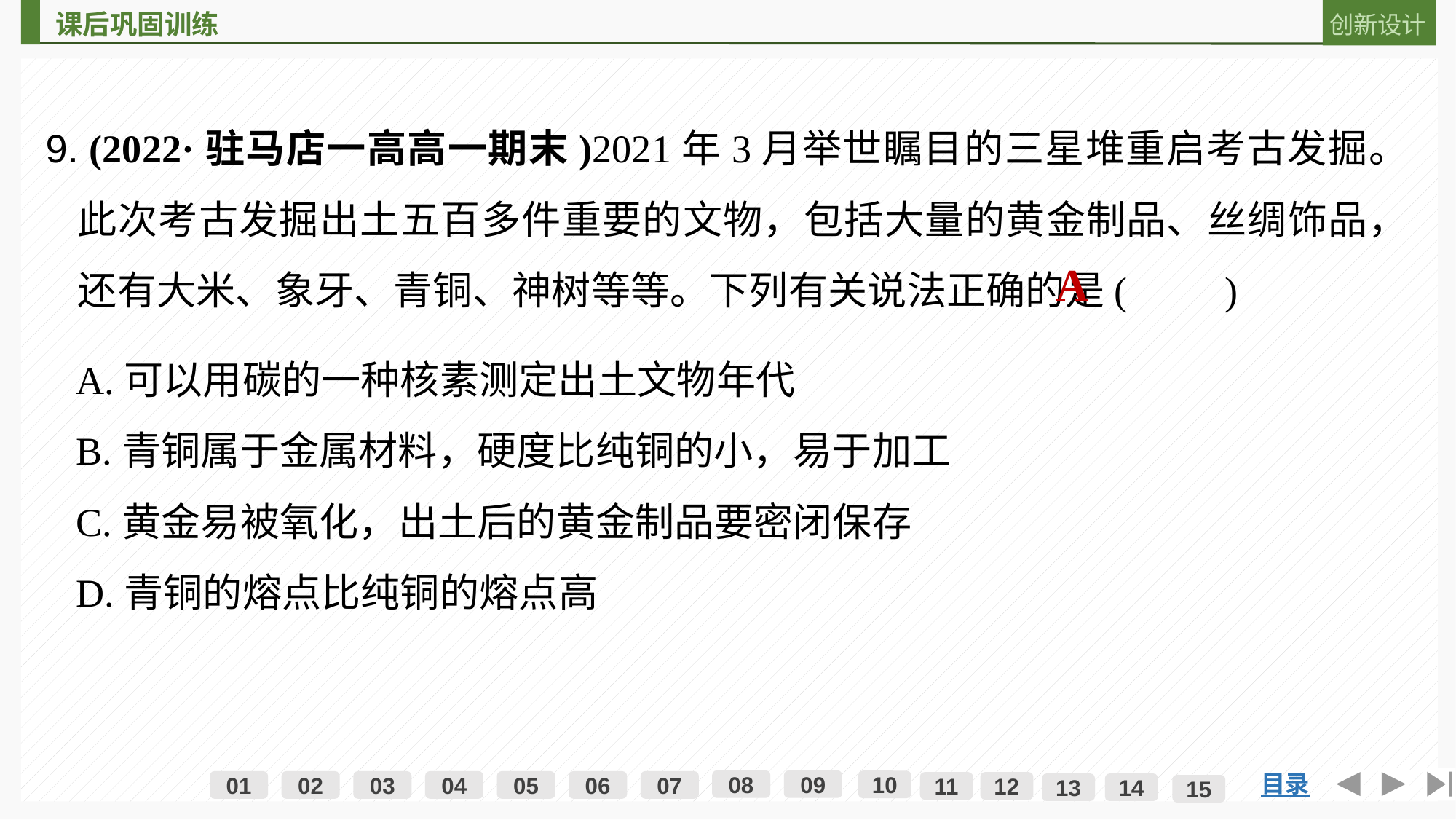

9. (2022·驻马店一高高一期末)2021年3月举世瞩目的三星堆重启考古发掘。此次考古发掘出土五百多件重要的文物，包括大量的黄金制品、丝绸饰品，还有大米、象牙、青铜、神树等等。下列有关说法正确的是(　　)
A
A.可以用碳的一种核素测定出土文物年代
B.青铜属于金属材料，硬度比纯铜的小，易于加工
C.黄金易被氧化，出土后的黄金制品要密闭保存
D.青铜的熔点比纯铜的熔点高